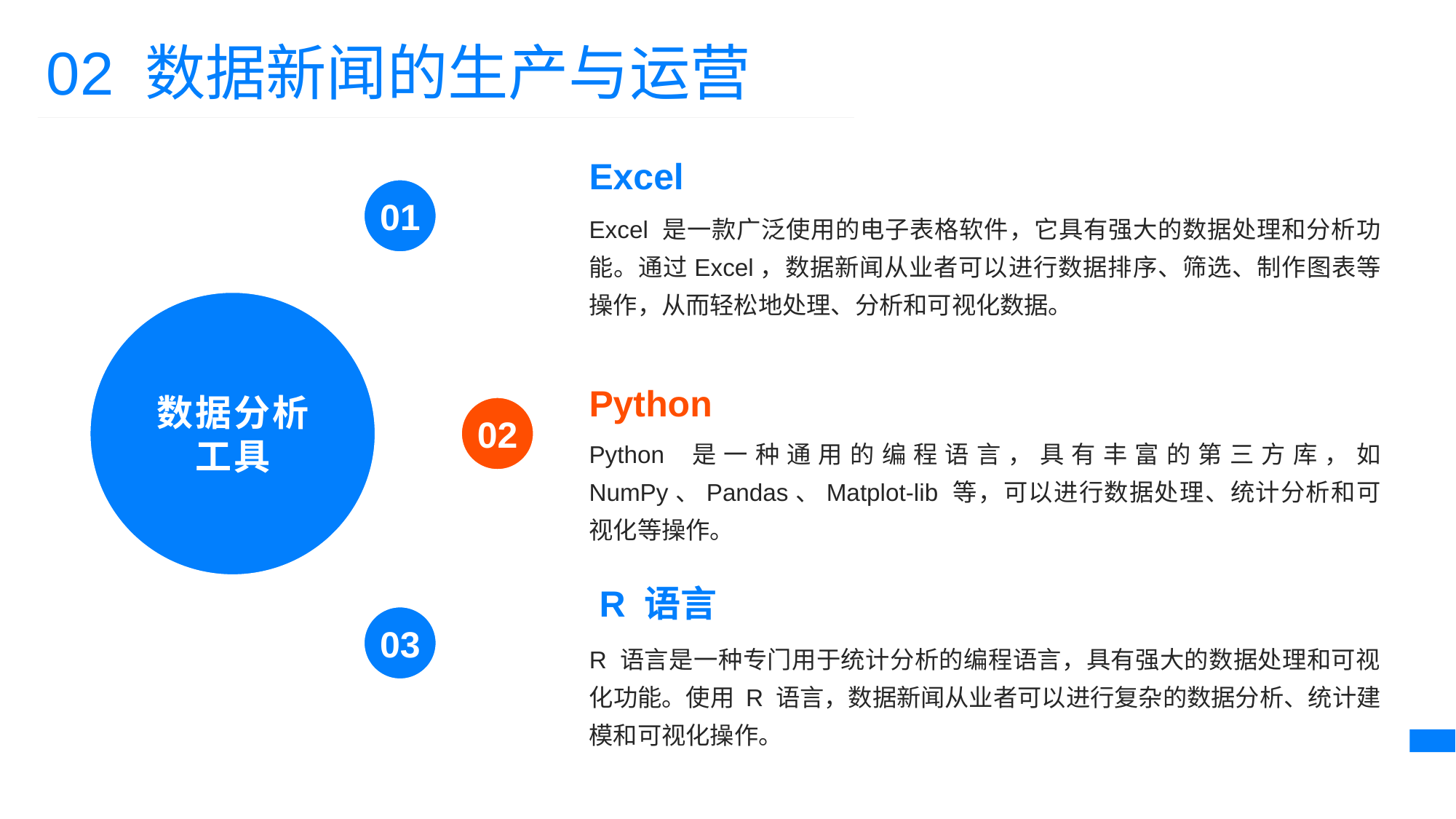

02 数据新闻的生产与运营
Excel

01
Excel 是一款广泛使用的电子表格软件，它具有强大的数据处理和分析功能。通过Excel，数据新闻从业者可以进行数据排序、筛选、制作图表等操作，从而轻松地处理、分析和可视化数据。
数据分析
工具
Python
02
Python 是一种通用的编程语言，具有丰富的第三方库，如 NumPy、Pandas、Matplot-lib 等，可以进行数据处理、统计分析和可视化等操作。
 R 语言
03
R 语言是一种专门用于统计分析的编程语言，具有强大的数据处理和可视化功能。使用 R 语言，数据新闻从业者可以进行复杂的数据分析、统计建模和可视化操作。